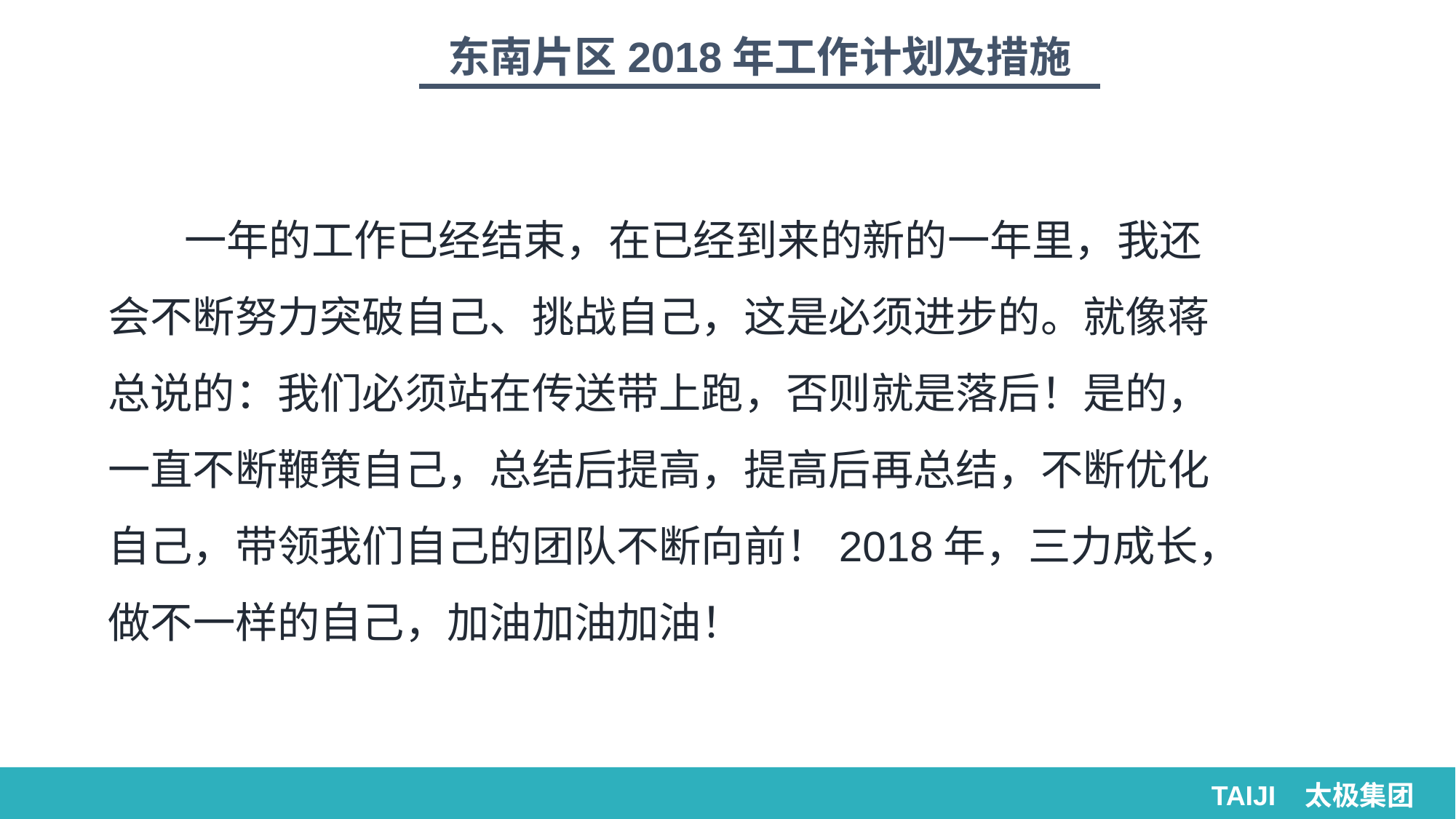

东南片区2018年工作计划及措施

       一年的工作已经结束，在已经到来的新的一年里，我还会不断努力突破自己、挑战自己，这是必须进步的。就像蒋总说的：我们必须站在传送带上跑，否则就是落后！是的，一直不断鞭策自己，总结后提高，提高后再总结，不断优化自己，带领我们自己的团队不断向前！2018年，三力成长，做不一样的自己，加油加油加油！

TAIJI   太极集团